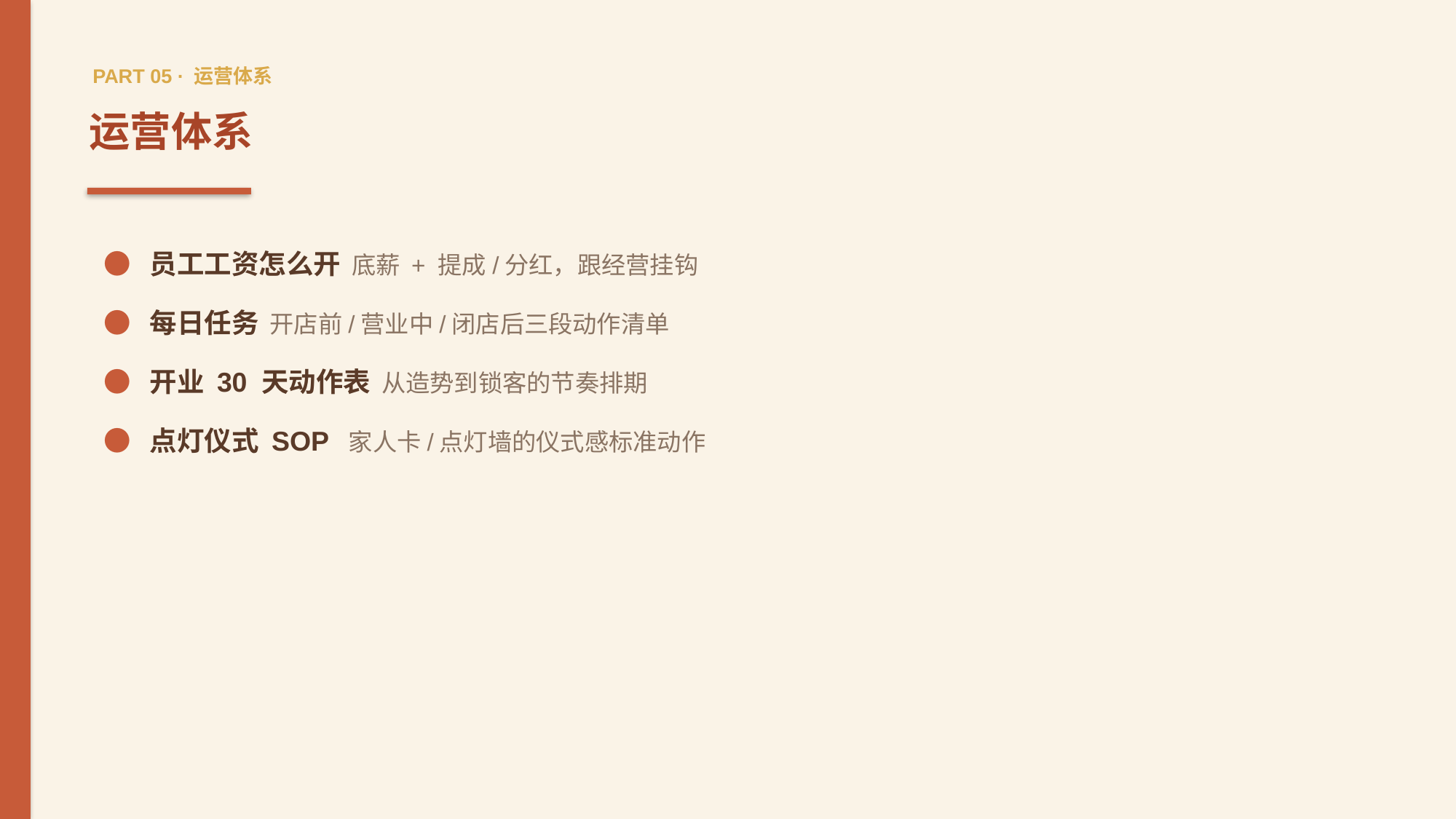

PART 05 · 运营体系
运营体系

●  员工工资怎么开  底薪 + 提成/分红，跟经营挂钩
●  每日任务  开店前/营业中/闭店后三段动作清单
●  开业 30 天动作表  从造势到锁客的节奏排期
●  点灯仪式 SOP  家人卡/点灯墙的仪式感标准动作